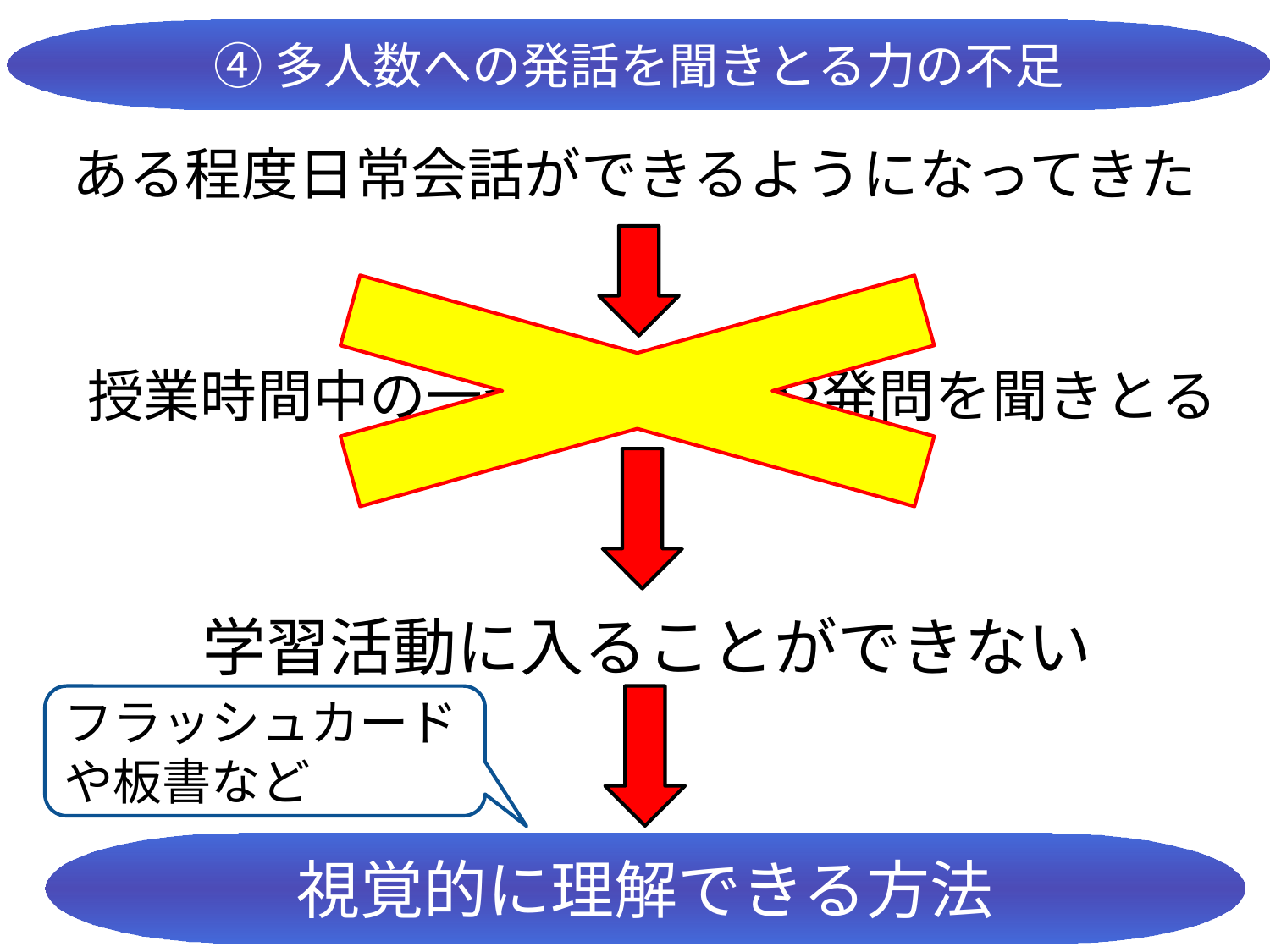

④多人数への発話を聞きとる力の不足
ある程度日常会話ができるようになってきた

授業時間中の一斉への指示や発問を聞きとる

学習活動に入ることができない
フラッシュカードや板書など

視覚的に理解できる方法